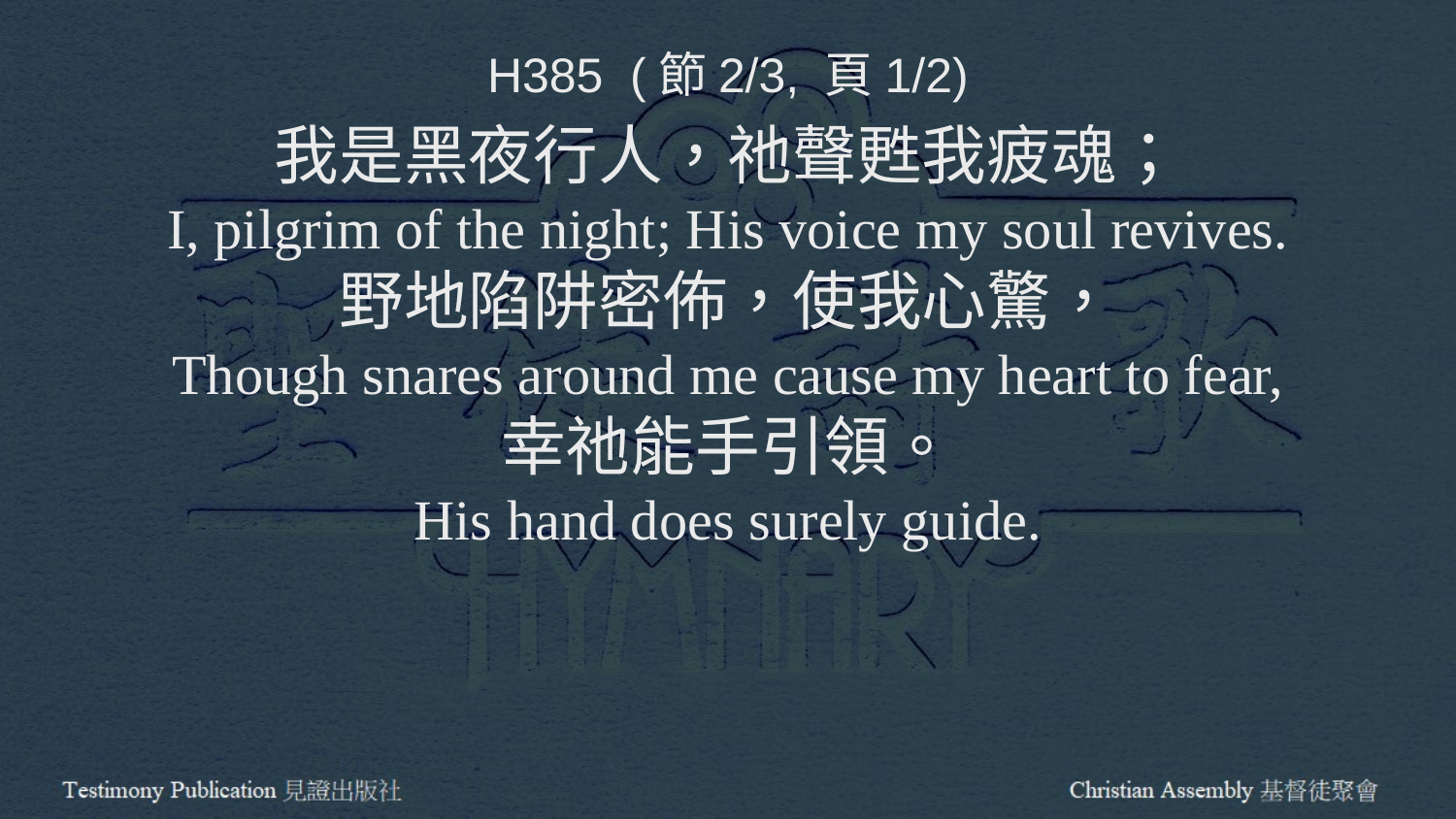

H385  (節2/3, 頁1/2)
我是黑夜行人，祂聲甦我疲魂；
I, pilgrim of the night; His voice my soul revives.
野地陷阱密佈，使我心驚，
Though snares around me cause my heart to fear,
幸祂能手引領。
His hand does surely guide.